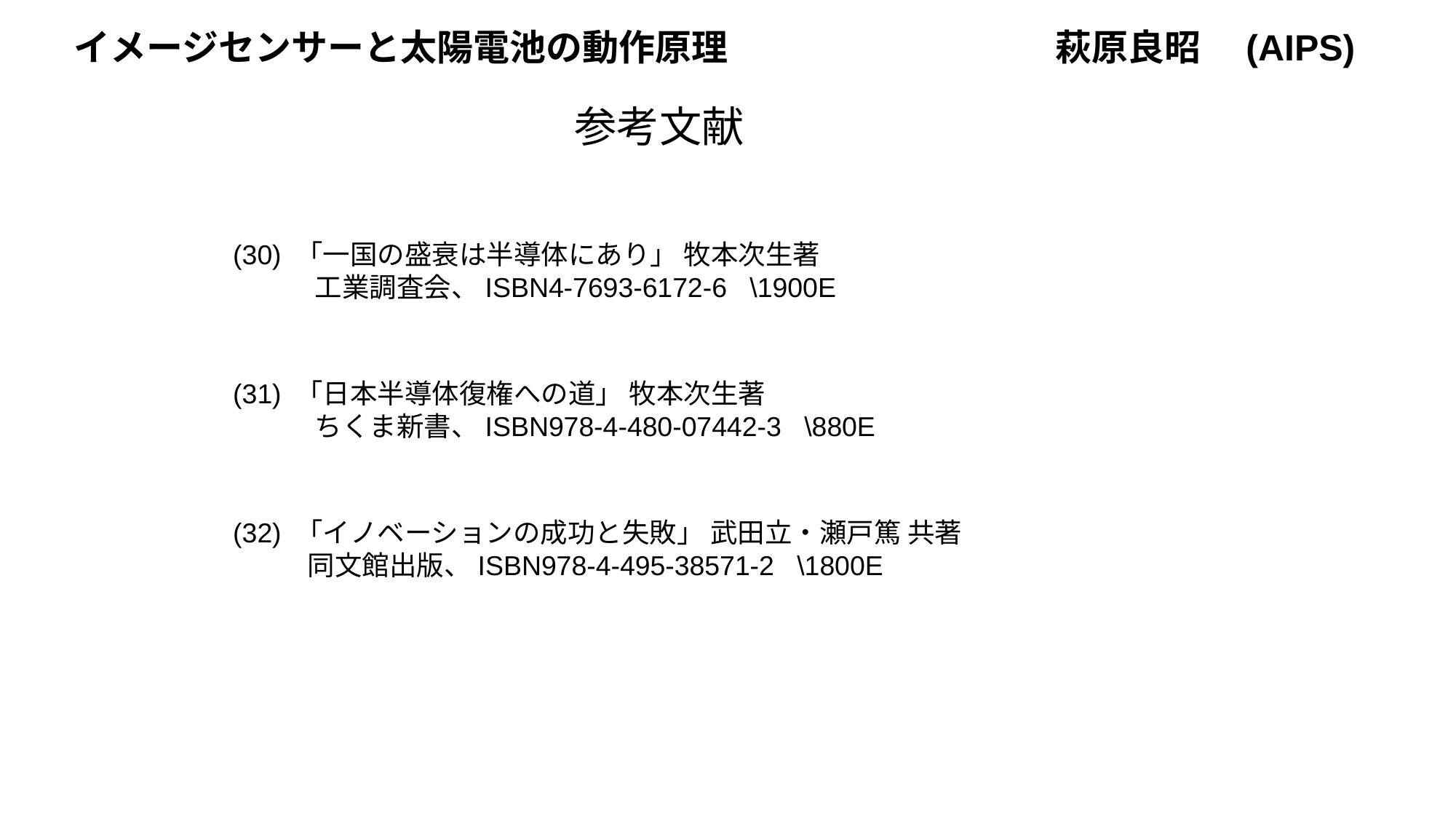

イメージセンサーと太陽電池の動作原理　　　　　　　　　萩原良昭　(AIPS)

                         参考文献
(30) 「一国の盛衰は半導体にあり」 牧本次生著
　　　工業調査会、ISBN4-7693-6172-6   \1900E
(31) 「日本半導体復権への道」 牧本次生著
　　　ちくま新書、ISBN978-4-480-07442-3   \880E
(32) 「イノベーションの成功と失敗」 武田立・瀬戸篤 共著
           同文館出版、ISBN978-4-495-38571-2   \1800E